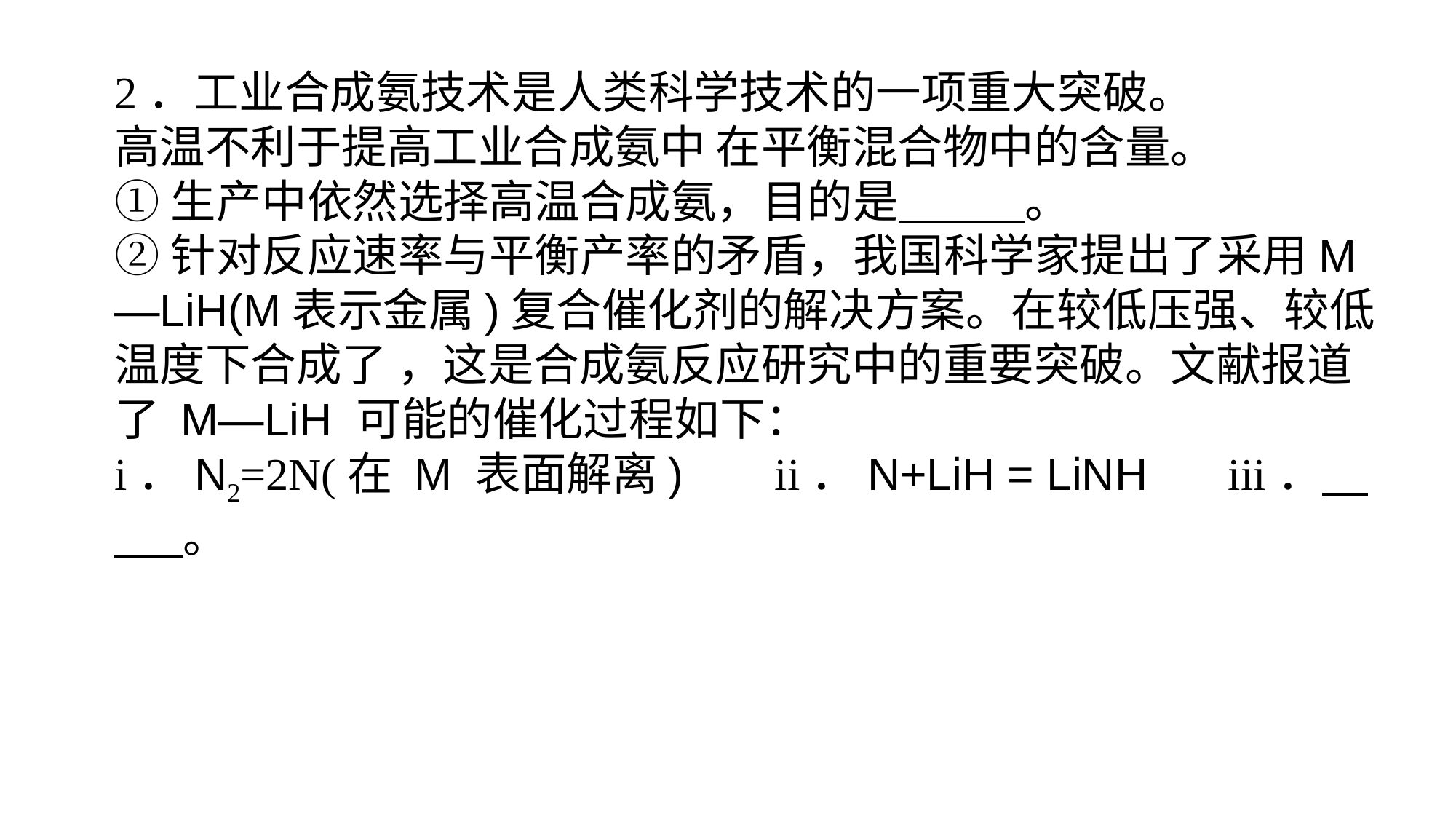

2．工业合成氨技术是人类科学技术的一项重大突破。
高温不利于提高工业合成氨中 在平衡混合物中的含量。
①生产中依然选择高温合成氨，目的是           。
②针对反应速率与平衡产率的矛盾，我国科学家提出了采用M—LiH(M表示金属)复合催化剂的解决方案。在较低压强、较低温度下合成了 ，这是合成氨反应研究中的重要突破。文献报道了 M—LiH 可能的催化过程如下：
i．N2=2N(在 M 表面解离)        ii．N+LiH = LiNH       iii．           。